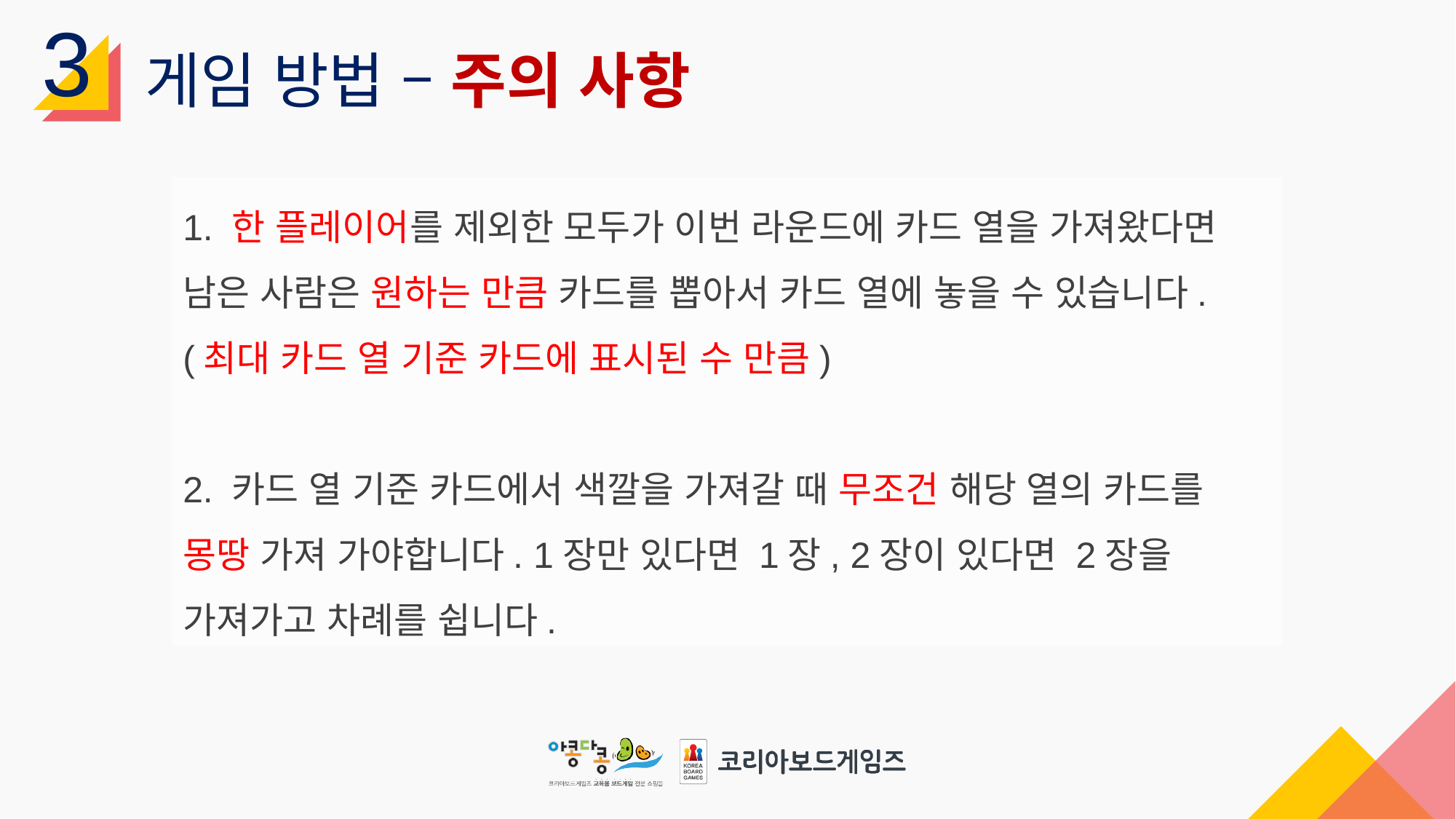

3
게임 방법 – 주의 사항
1. 한 플레이어를 제외한 모두가 이번 라운드에 카드 열을 가져왔다면
남은 사람은 원하는 만큼 카드를 뽑아서 카드 열에 놓을 수 있습니다.
(최대 카드 열 기준 카드에 표시된 수 만큼)

2. 카드 열 기준 카드에서 색깔을 가져갈 때 무조건 해당 열의 카드를
몽땅 가져 가야합니다. 1장만 있다면 1장, 2장이 있다면 2장을 가져가고 차례를 쉽니다.